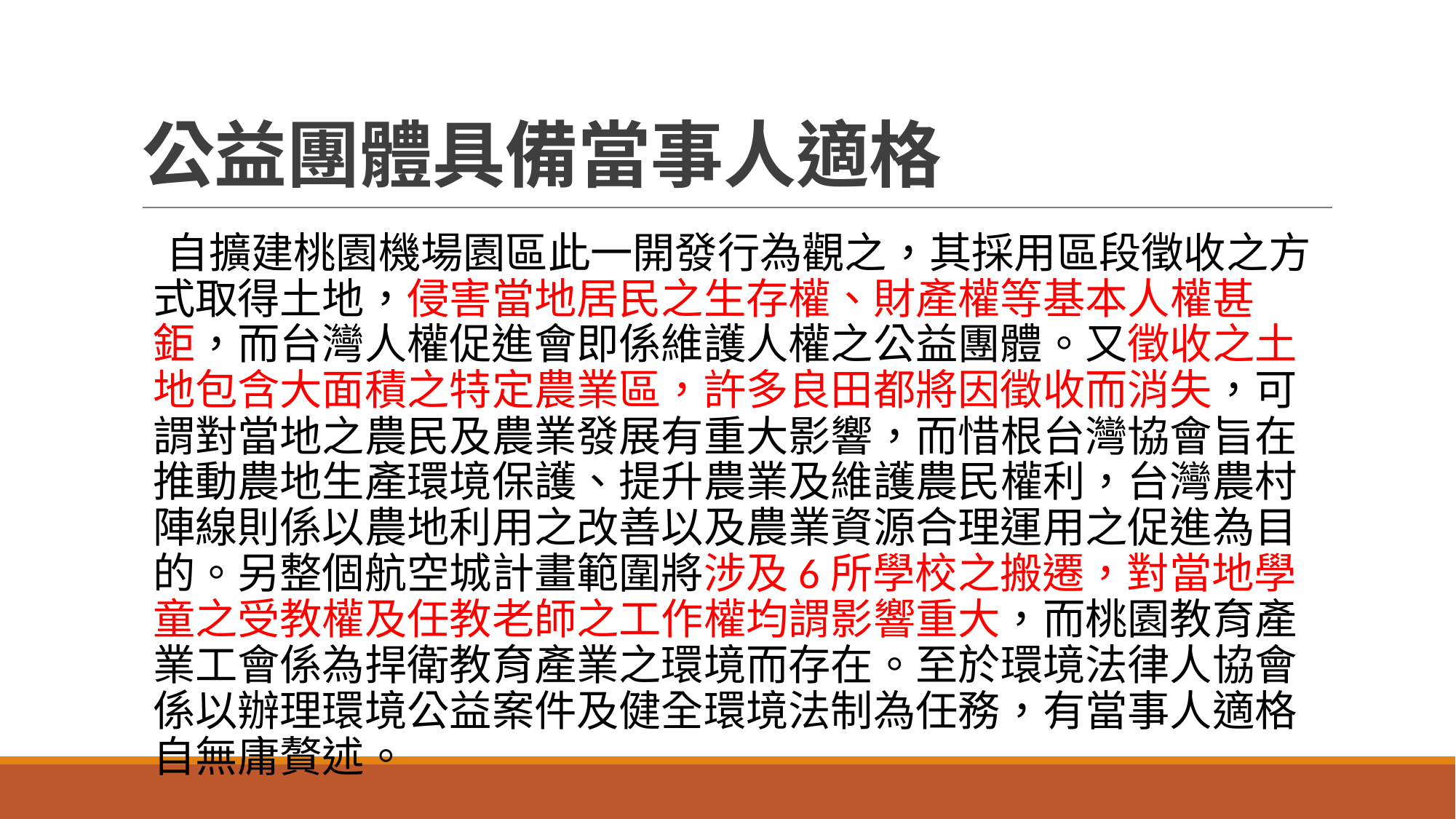

# 公益團體具備當事人適格
自擴建桃園機場園區此一開發行為觀之，其採用區段徵收之方式取得土地，侵害當地居民之生存權、財產權等基本人權甚鉅，而台灣人權促進會即係維護人權之公益團體。又徵收之土地包含大面積之特定農業區，許多良田都將因徵收而消失，可謂對當地之農民及農業發展有重大影響，而惜根台灣協會旨在推動農地生產環境保護、提升農業及維護農民權利，台灣農村陣線則係以農地利用之改善以及農業資源合理運用之促進為目的。另整個航空城計畫範圍將涉及6所學校之搬遷，對當地學童之受教權及任教老師之工作權均謂影響重大，而桃園教育產業工會係為捍衛教育產業之環境而存在。至於環境法律人協會係以辦理環境公益案件及健全環境法制為任務，有當事人適格自無庸贅述。